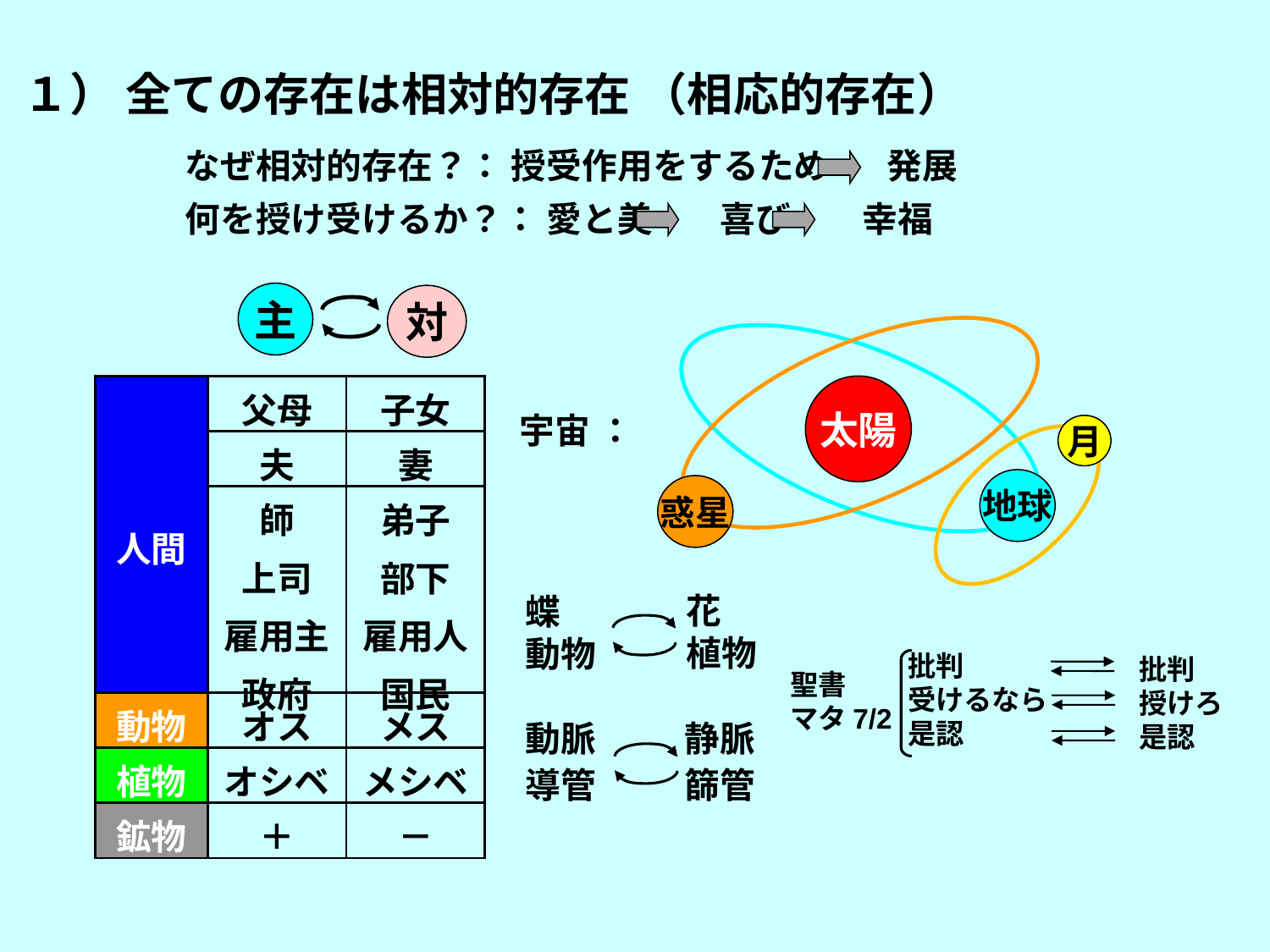

１） 全ての存在は相対的存在 （相応的存在）
なぜ相対的存在？： 授受作用をするため      発展
何を授け受けるか？： 愛と美   　 喜び  　  幸福

主
対

| 人間 | 父母 | 子女 |
| --- | --- | --- |
|  | 夫 | 妻 |
|  | 師 上司 雇用主 政府 | 弟子 部下 雇用人 国民 |
| 動物 | オス | メス |
| 植物 | オシベ | メシベ |
| 鉱物 | ＋ | － |
太陽
宇宙 ：
月

地球
惑星
花
植物
蝶
動物

批判
受けるなら
是認
批判
授けろ
是認

聖書
マタ7/2

動脈
静脈

導管
篩管